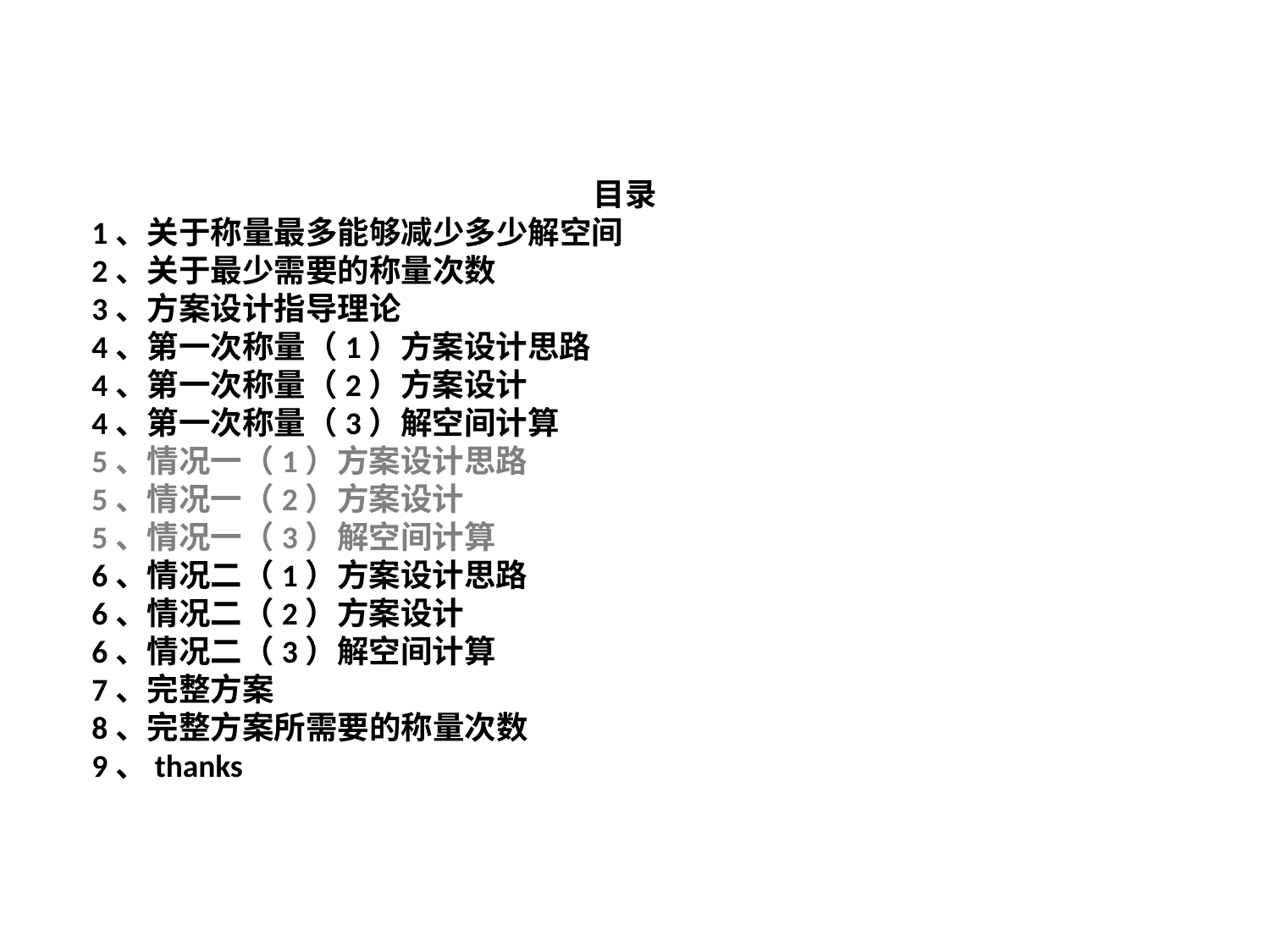

目录
1、关于称量最多能够减少多少解空间
2、关于最少需要的称量次数
3、方案设计指导理论
4、第一次称量（1）方案设计思路
4、第一次称量（2）方案设计
4、第一次称量（3）解空间计算
5、情况一（1）方案设计思路
5、情况一（2）方案设计
5、情况一（3）解空间计算
6、情况二（1）方案设计思路
6、情况二（2）方案设计
6、情况二（3）解空间计算
7、完整方案
8、完整方案所需要的称量次数
9、thanks